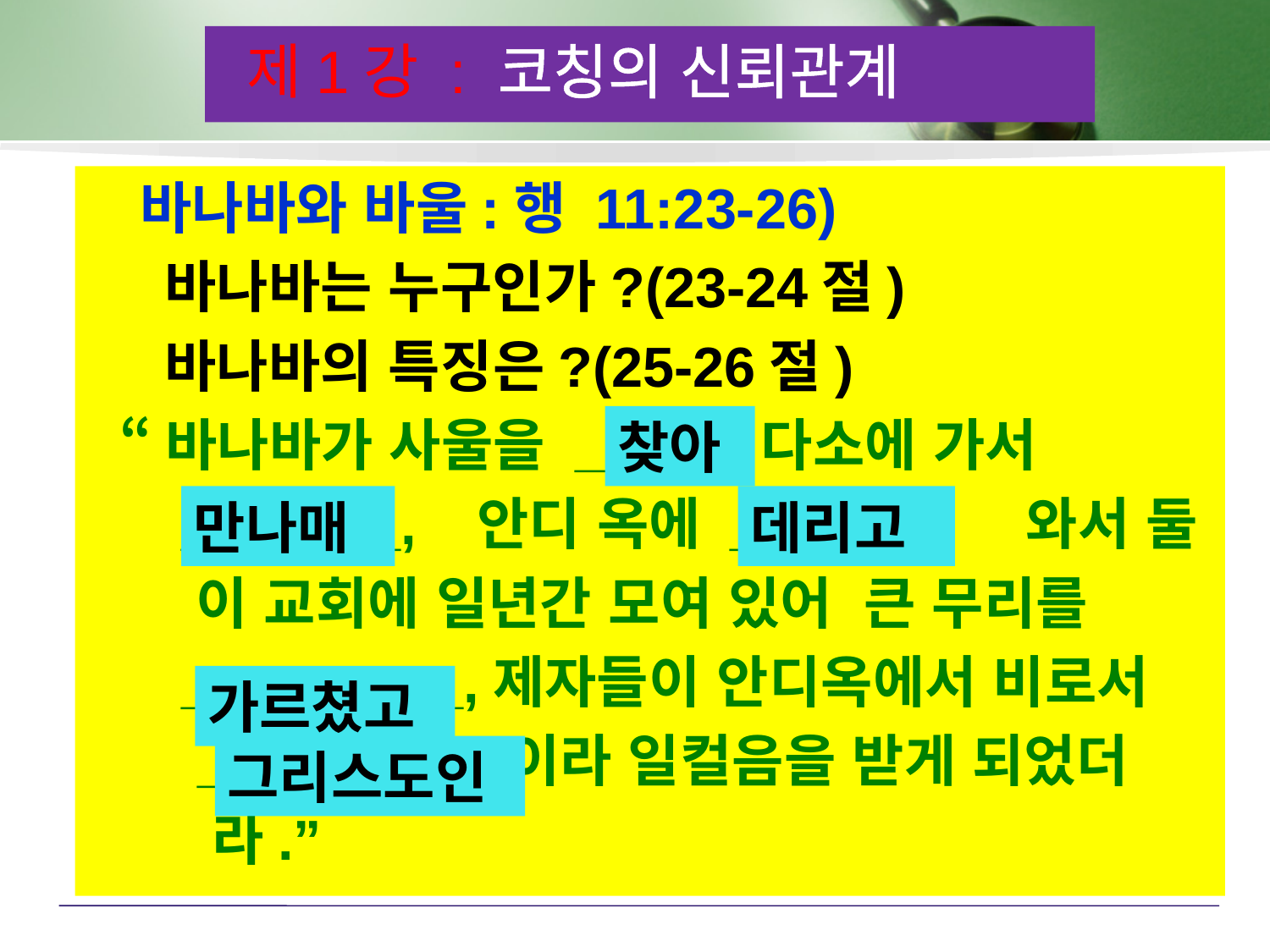

제1강 : 코칭의 신뢰관계
   바나바와 바울:행 11:23-26)
    바나바는 누구인가?(23-24절)
    바나바의 특징은?(25-26절)
  “바나바가 사울을 ____   다소에 가서
      _______,   안디 옥에 _______    와서 둘
      이 교회에 일년간 모여 있어  큰 무리를
      _________,제자들이 안디옥에서 비로서
       ____           이라 일컬음을 받게 되었더
       라.”

찾아
만나매
데리고

가르쳤고
그리스도인